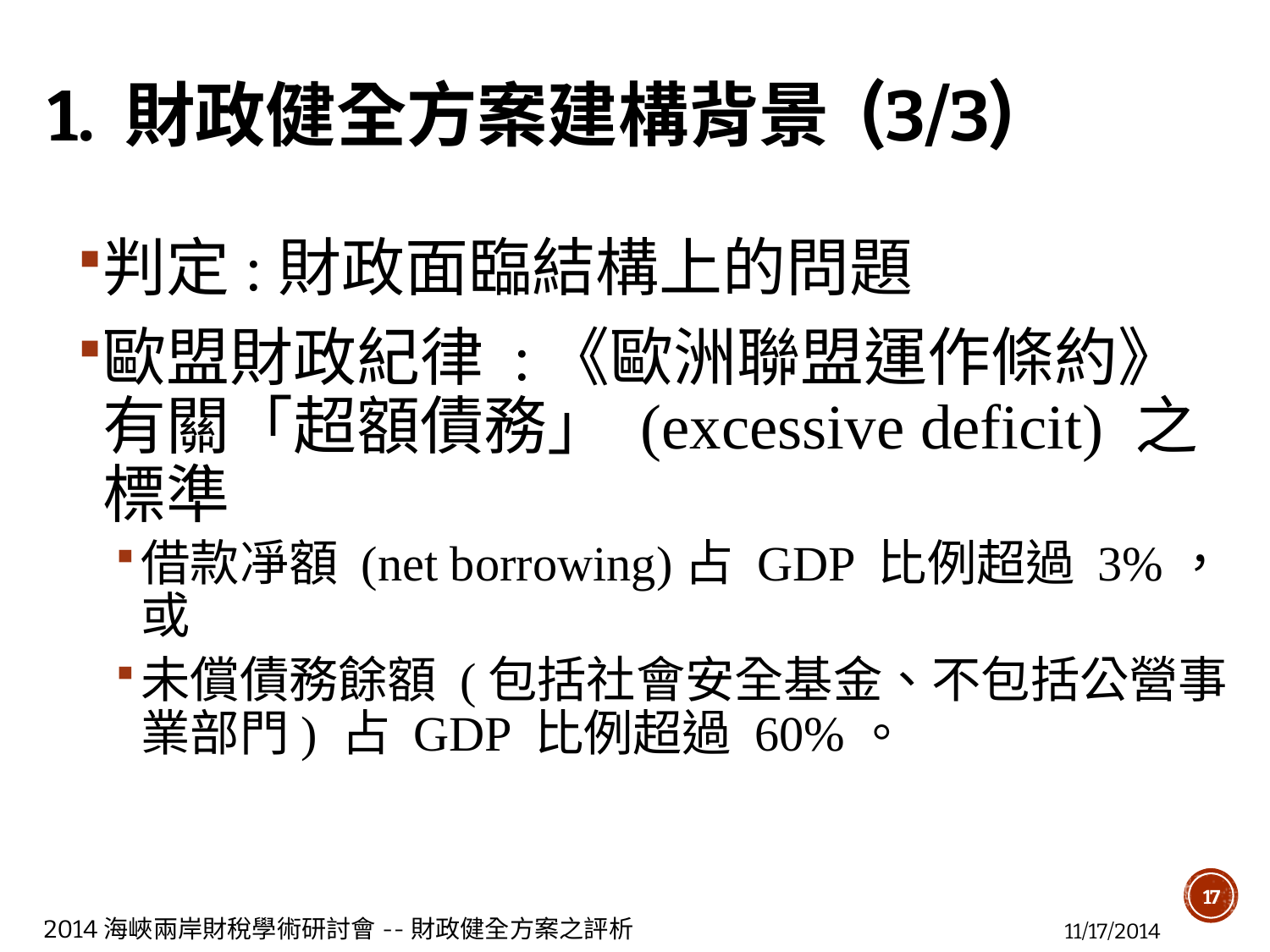

# 1. 財政健全方案建構背景 (3/3)
判定:財政面臨結構上的問題
歐盟財政紀律 :《歐洲聯盟運作條約》有關「超額債務」 (excessive deficit) 之標準
借款凈額 (net borrowing)占 GDP 比例超過 3%，或
未償債務餘額 (包括社會安全基金、不包括公營事業部門) 占 GDP 比例超過 60%。

17
2014海峽兩岸財稅學術研討會--財政健全方案之評析
11/17/2014